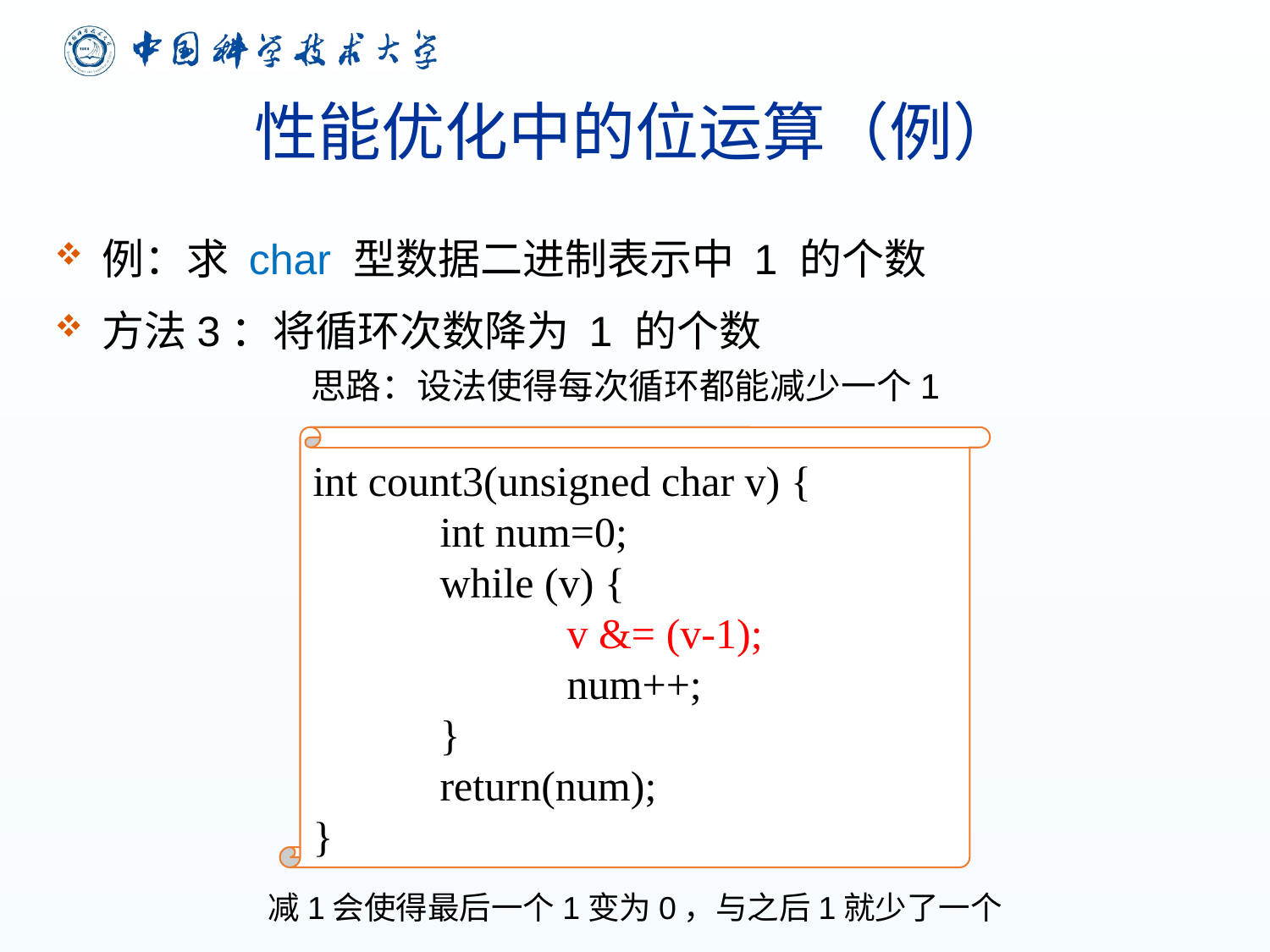

# 性能优化中的位运算（例）
例：求 char 型数据二进制表示中 1 的个数
方法3：将循环次数降为 1 的个数

思路：设法使得每次循环都能减少一个1
int count3(unsigned char v) {
	int num=0;
	while (v) {
		v &= (v-1);
		num++;
	}
	return(num);
}
减1会使得最后一个1变为0，与之后1就少了一个